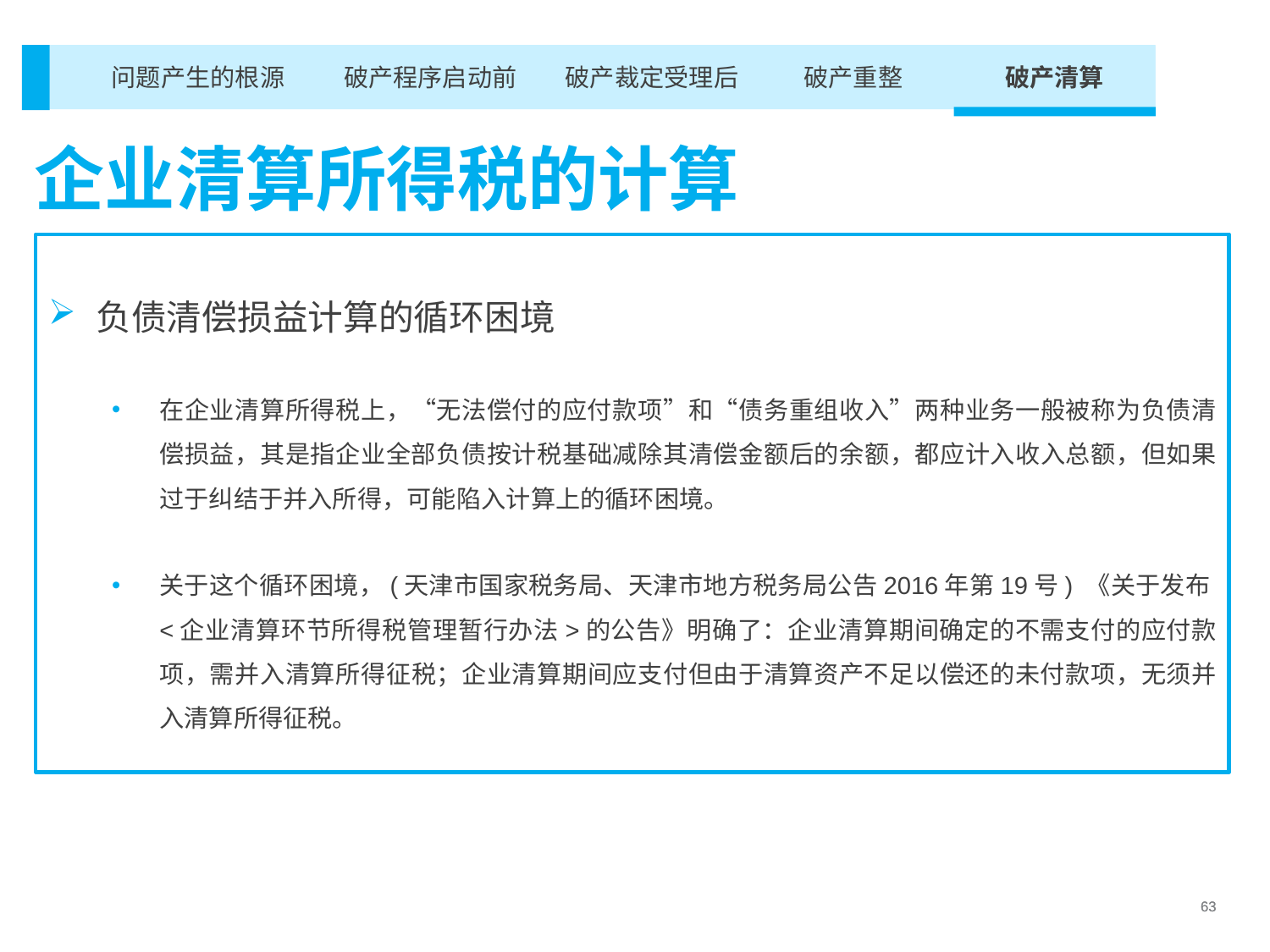

破产重整
破产清算
破产裁定受理后
破产程序启动前
问题产生的根源

企业清算所得税的计算
负债清偿损益计算的循环困境
在企业清算所得税上，“无法偿付的应付款项”和“债务重组收入”两种业务一般被称为负债清偿损益，其是指企业全部负债按计税基础减除其清偿金额后的余额，都应计入收入总额，但如果过于纠结于并入所得，可能陷入计算上的循环困境。
关于这个循环困境，(天津市国家税务局、天津市地方税务局公告2016年第19号) 《关于发布<企业清算环节所得税管理暂行办法>的公告》明确了：企业清算期间确定的不需支付的应付款项，需并入清算所得征税；企业清算期间应支付但由于清算资产不足以偿还的未付款项，无须并入清算所得征税。
63
63